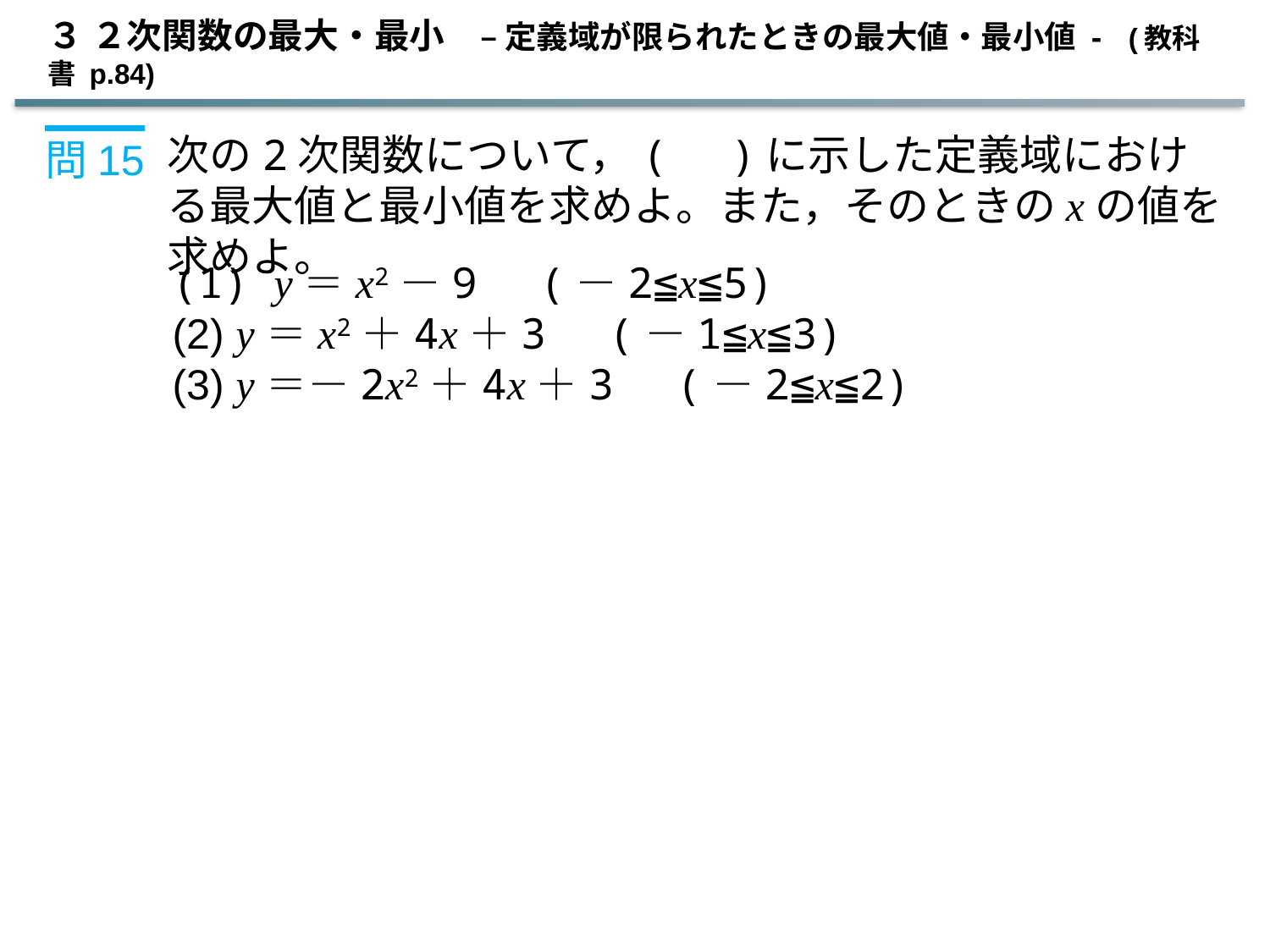

３ ２次関数の最大・最小　– 定義域が限られたときの最大値・最小値 -   (教科書 p.84)
次の2次関数について，(　)に示した定義域における最大値と最小値を求めよ。また，そのときのxの値を求めよ。
問15
(1) y＝x2－9　(－2≦x≦5)
(2) y＝x2＋4x＋3　(－1≦x≦3)
(3) y＝－2x2＋4x＋3　(－2≦x≦2)